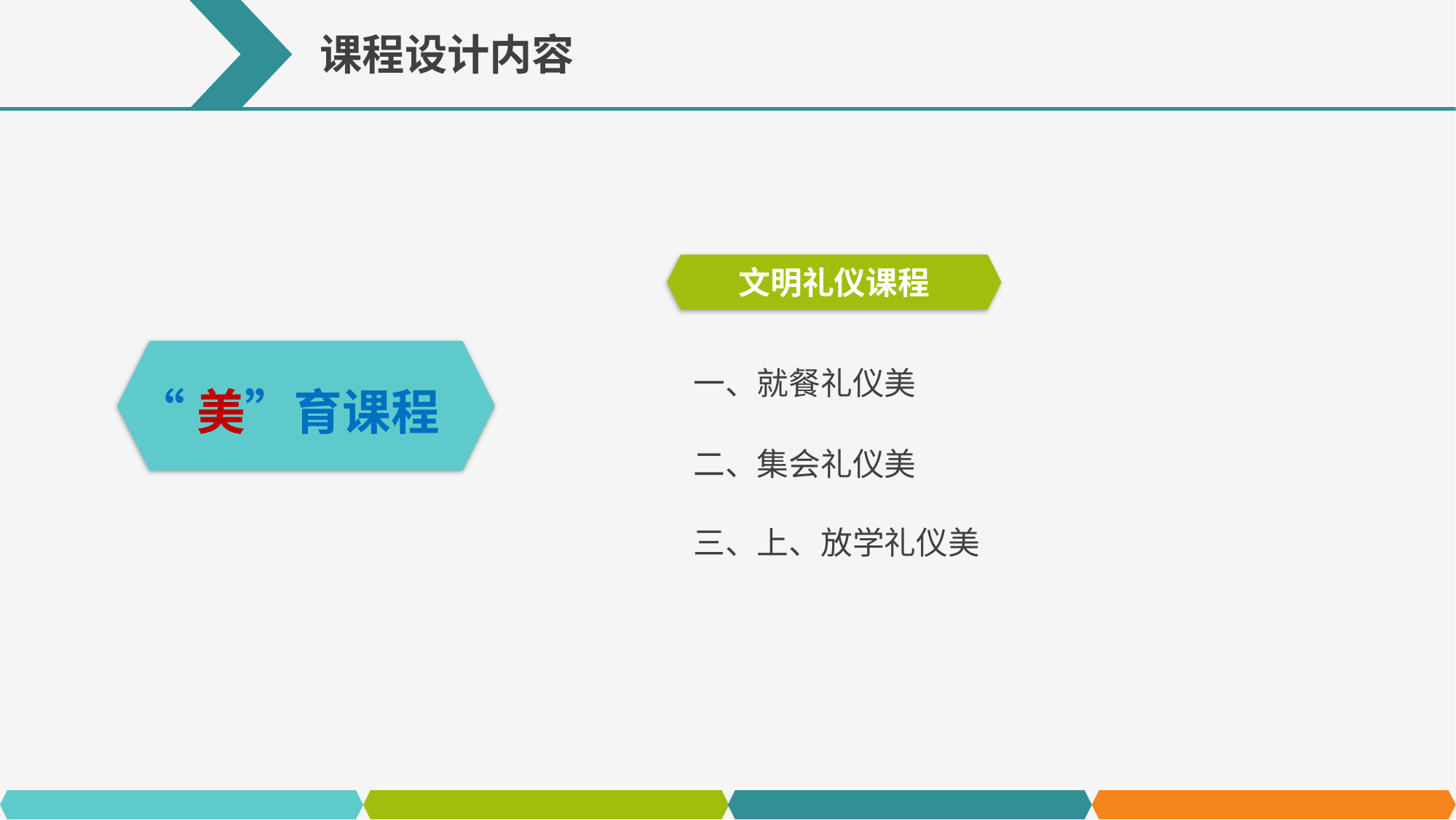

课程设计内容
文明礼仪课程

一、就餐礼仪美
“美”育课程
二、集会礼仪美
三、上、放学礼仪美